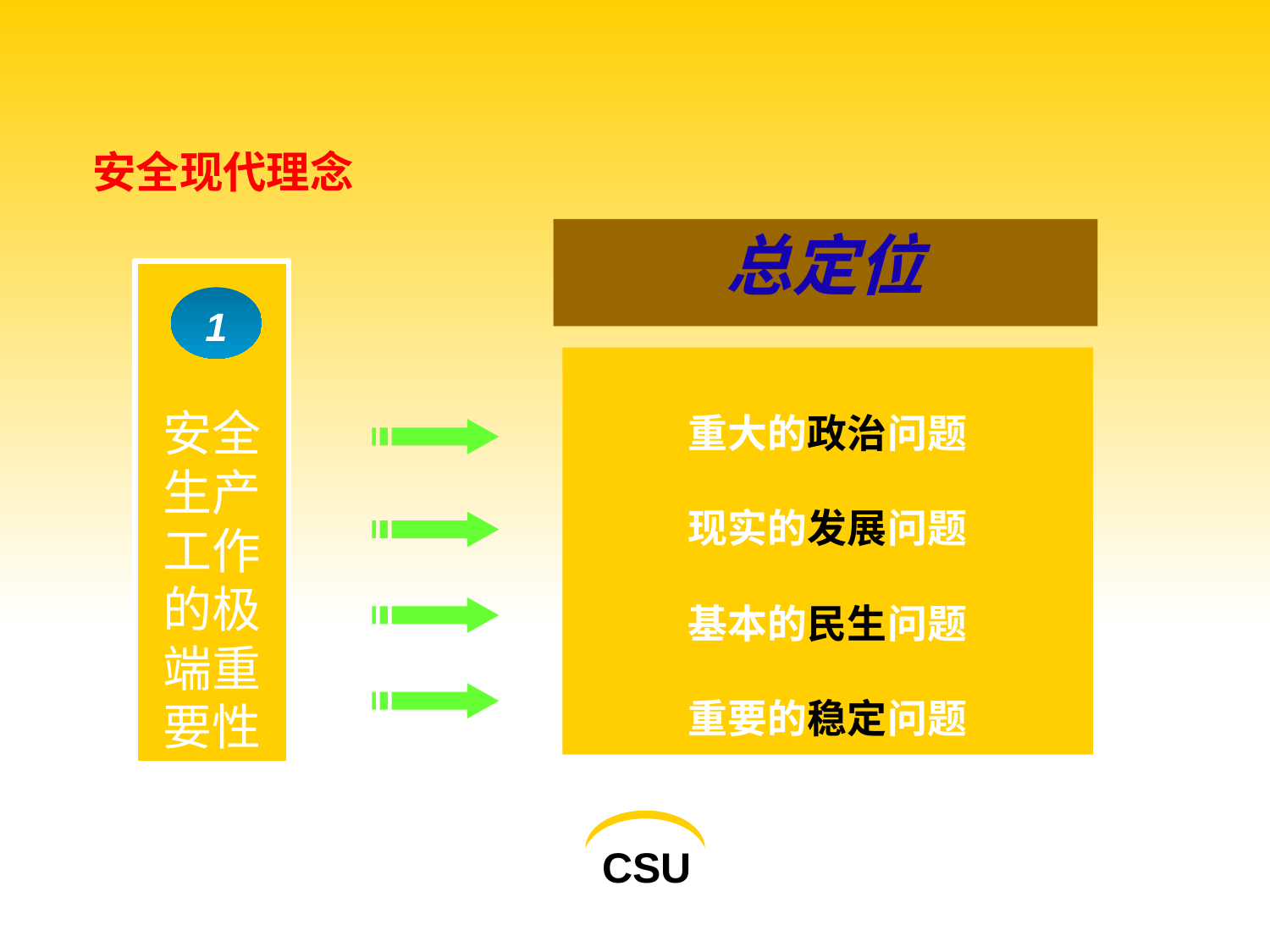

安全现代理念
总定位

安全生产工作的极端重要性
1
重大的政治问题
现实的发展问题
基本的民生问题
重要的稳定问题

2